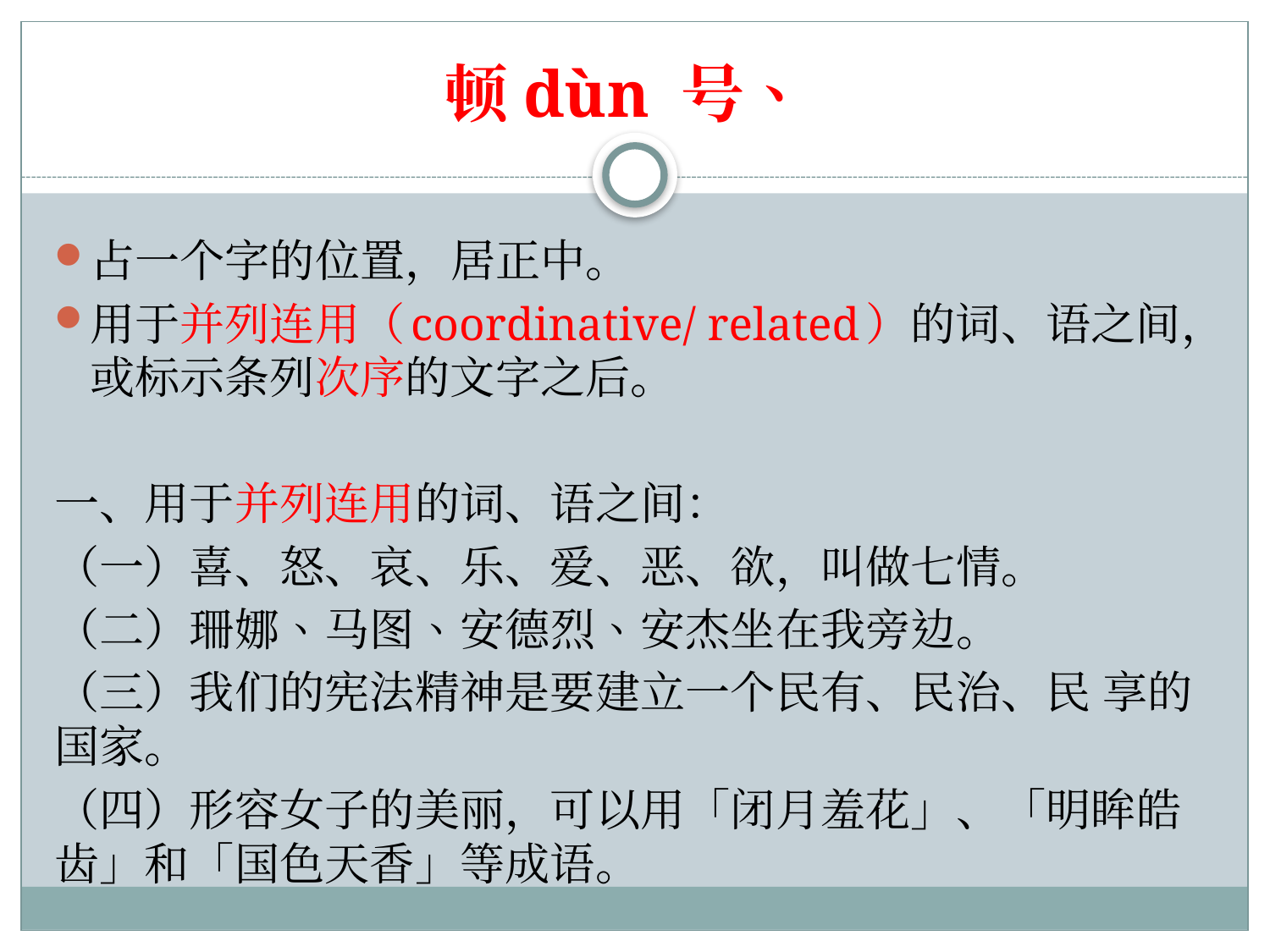

# 顿dùn 号、
占一个字的位置，居正中。
用于并列连用（coordinative/ related）的词、语之间，或标示条列次序的文字之后。

一、用于并列连用的词、语之间：
（一）喜、怒、哀、乐、爱、恶、欲，叫做七情。
（二）珊娜、马图、安德烈、安杰坐在我旁边。
（三）我们的宪法精神是要建立一个民有、民治、民 享的国家。
（四）形容女子的美丽，可以用「闭月羞花」、「明眸皓齿」和「国色天香」等成语。